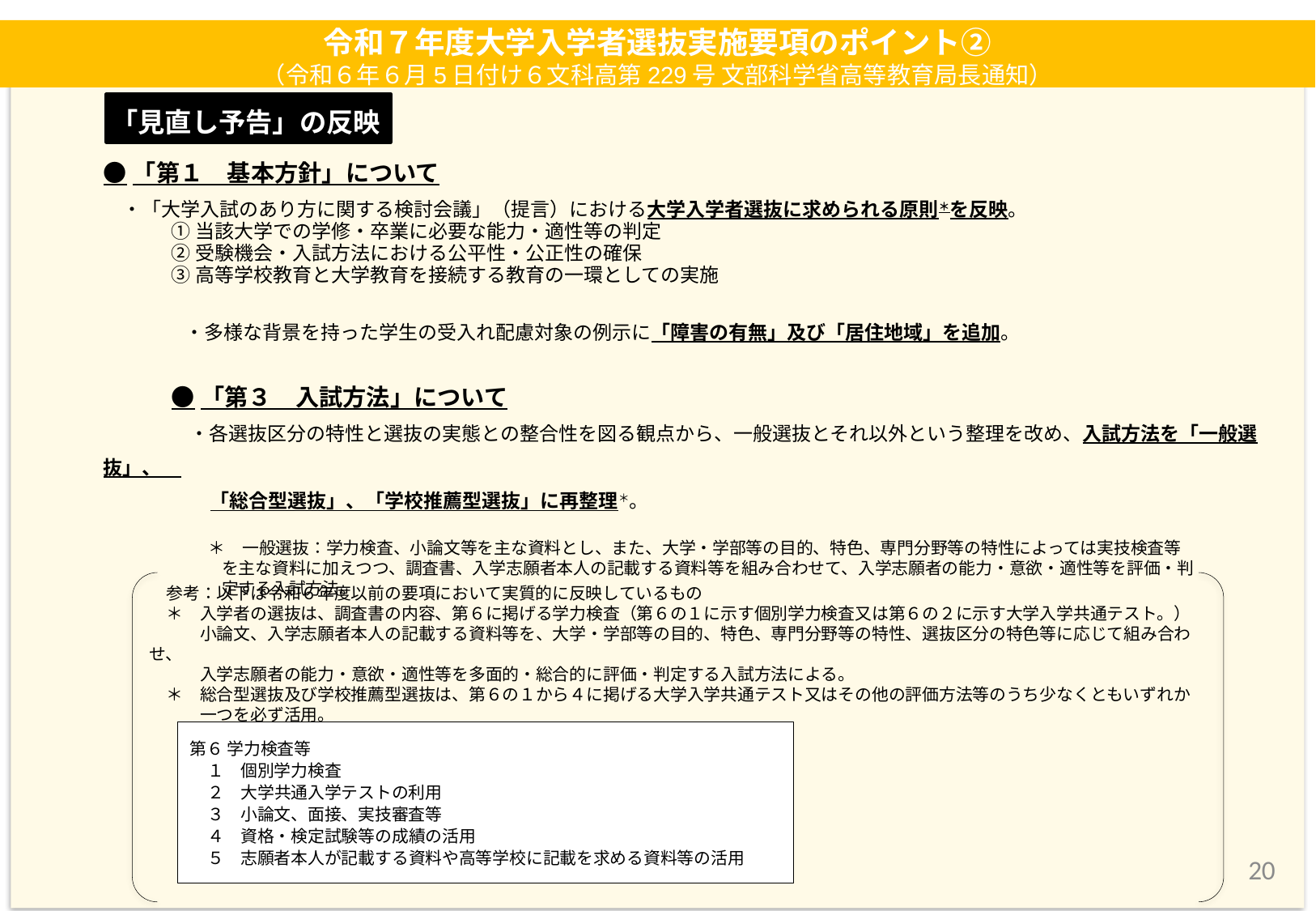

令和７年度大学入学者選抜実施要項のポイント②
（令和６年６月5日付け６文科高第229号 文部科学省高等教育局長通知）

「見直し予告」の反映
●「第１　基本方針」について
　・「大学入試のあり方に関する検討会議」（提言）における大学入学者選抜に求められる原則＊を反映。
①当該大学での学修・卒業に必要な能力・適性等の判定
②受験機会・入試方法における公平性・公正性の確保
③高等学校教育と大学教育を接続する教育の一環としての実施

  ・多様な背景を持った学生の受入れ配慮対象の例示に「障害の有無」及び「居住地域」を追加。

●「第３　入試方法」について
　・各選抜区分の特性と選抜の実態との整合性を図る観点から、一般選抜とそれ以外という整理を改め、入試方法を「一般選抜」、
　　「総合型選抜」、「学校推薦型選抜」に再整理＊。

　　＊　一般選抜：学力検査、小論文等を主な資料とし、また、大学・学部等の目的、特色、専門分野等の特性によっては実技検査等
　　　を主な資料に加えつつ、調査書、入学志願者本人の記載する資料等を組み合わせて、入学志願者の能力・意欲・適性等を評価・判
　　　定する入試方法。

参考：以下は令和６年度以前の要項において実質的に反映しているもの
＊　入学者の選抜は、調査書の内容、第６に掲げる学力検査（第６の１に示す個別学力検査又は第６の２に示す大学入学共通テスト。）
　　小論文、入学志願者本人の記載する資料等を、大学・学部等の目的、特色、専門分野等の特性、選抜区分の特色等に応じて組み合わせ、
　　入学志願者の能力・意欲・適性等を多面的・総合的に評価・判定する入試方法による。
＊　総合型選抜及び学校推薦型選抜は、第６の１から４に掲げる大学入学共通テスト又はその他の評価方法等のうち少なくともいずれか
　　一つを必ず活用。

第６ 学力検査等
１　個別学力検査
２　大学共通入学テストの利用
３　小論文、面接、実技審査等
４　資格・検定試験等の成績の活用
５　志願者本人が記載する資料や高等学校に記載を求める資料等の活用
20